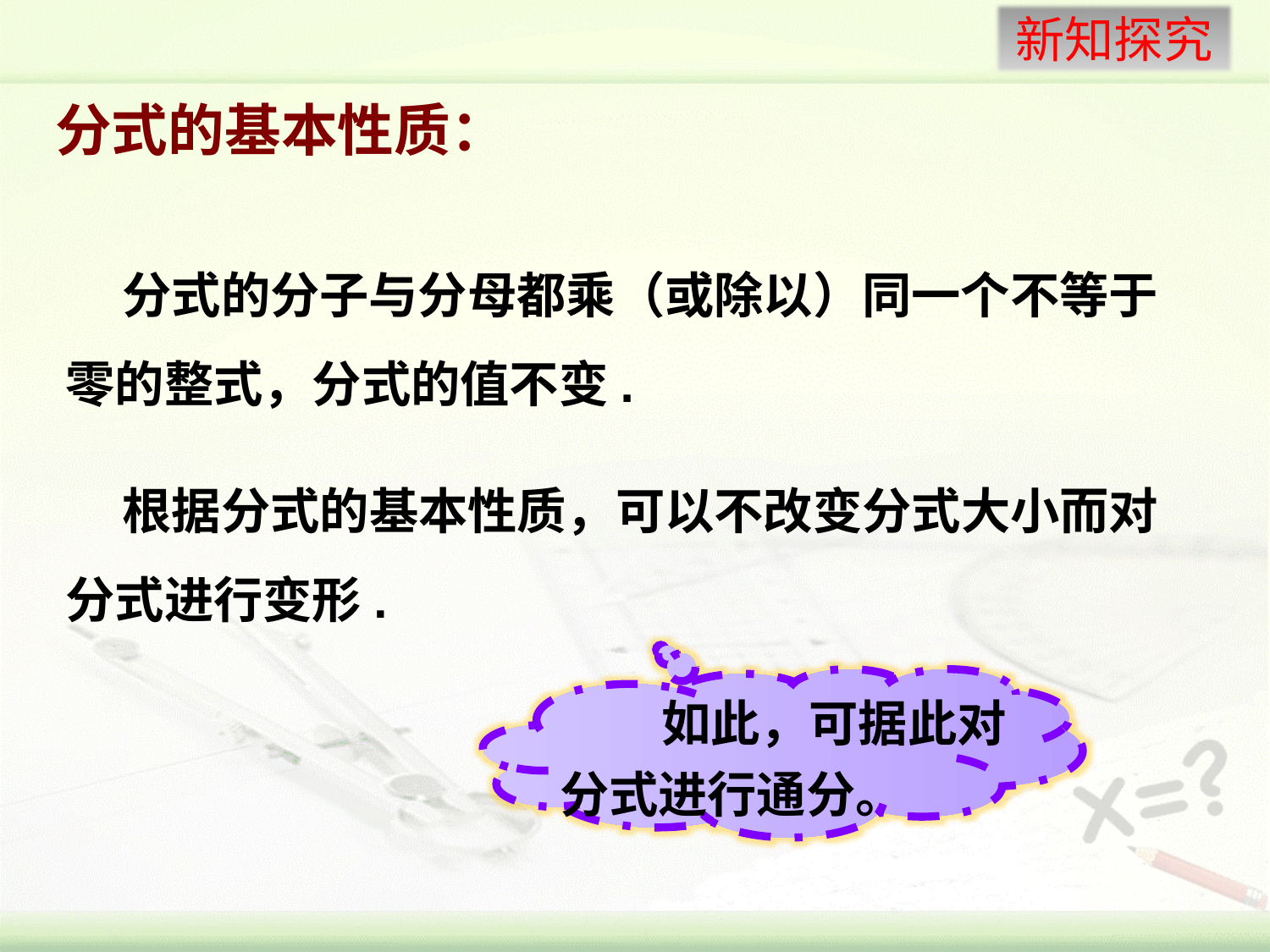

分式的基本性质：
    分式的分子与分母都乘（或除以）同一个不等于零的整式，分式的值不变.
    根据分式的基本性质，可以不改变分式大小而对分式进行变形.

        如此，可据此对分式进行通分。